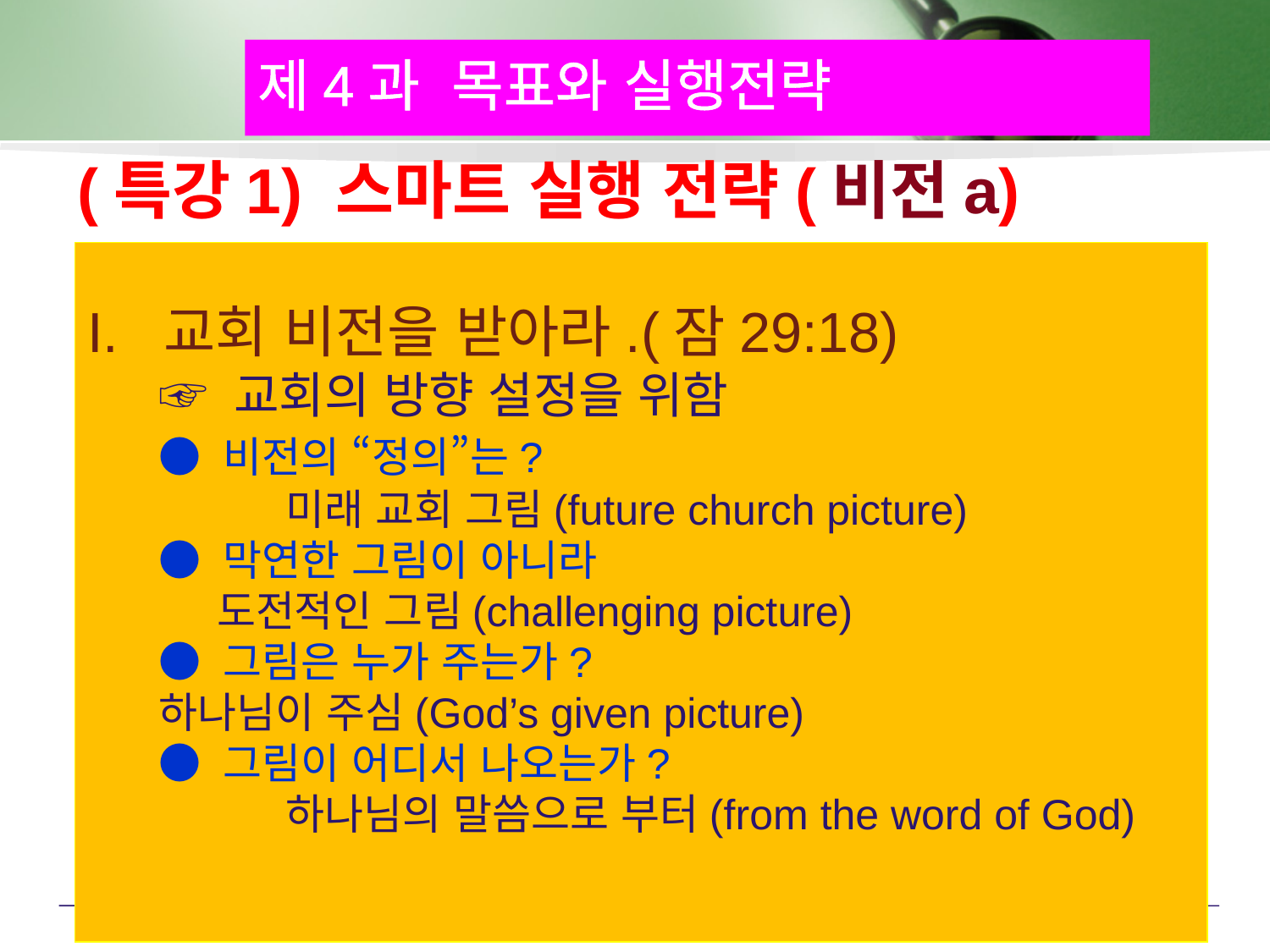

제4과  목표와 실행전략
# (특강1) 스마트 실행 전략(비전a)
I.  교회 비전을 받아라.(잠29:18)
	☞ 교회의 방향 설정을 위함
	● 비전의 “정의”는?
		미래 교회 그림(future church picture)
	● 막연한 그림이 아니라
	    도전적인 그림(challenging picture)
	● 그림은 누가 주는가?
      	하나님이 주심(God’s given picture)
	● 그림이 어디서 나오는가?
	 	하나님의 말씀으로 부터(from the word of God)